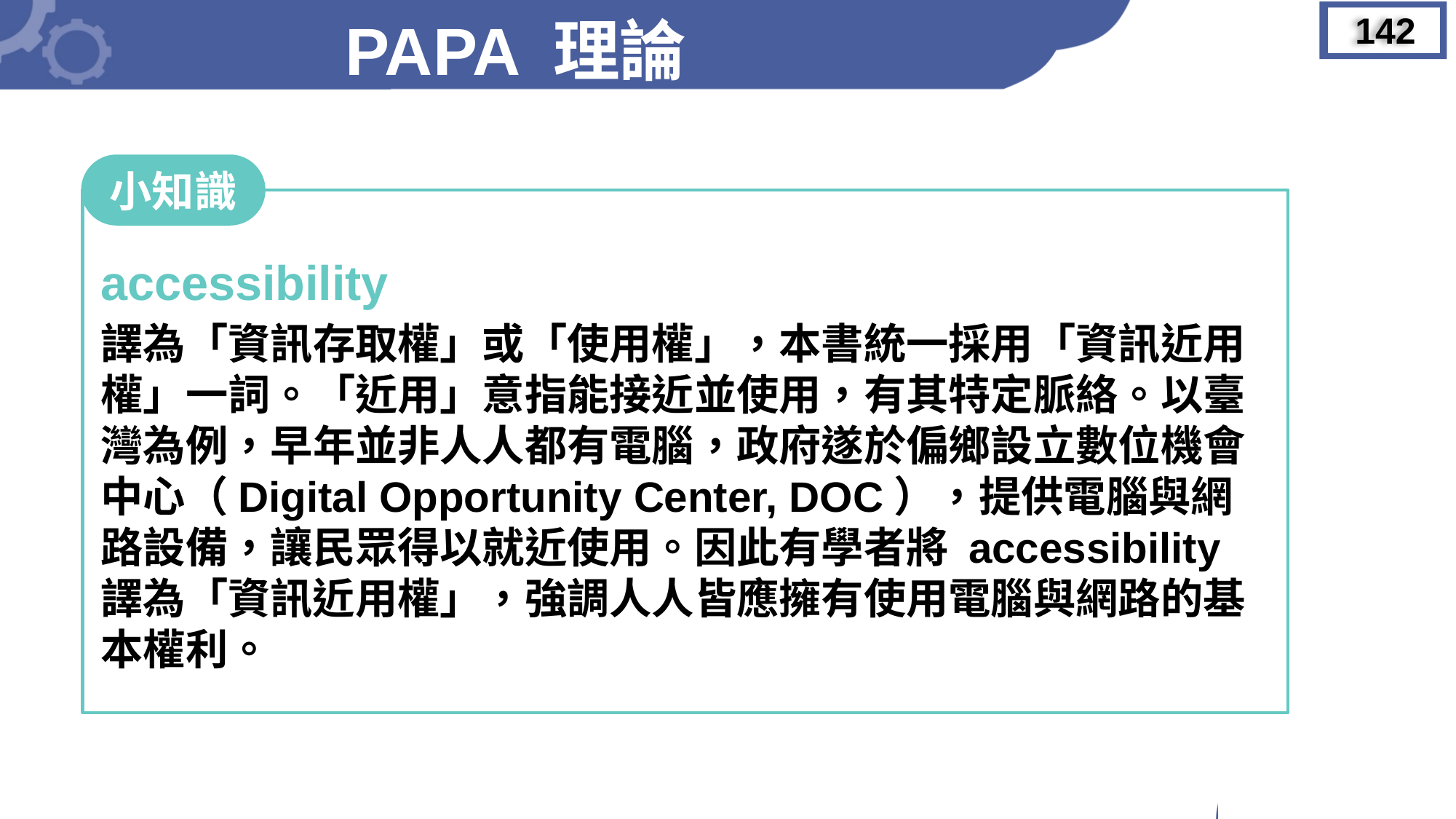

PAPA 理論
142
小知識

accessibility
譯為「資訊存取權」或「使用權」，本書統一採用「資訊近用權」一詞。「近用」意指能接近並使用，有其特定脈絡。以臺灣為例，早年並非人人都有電腦，政府遂於偏鄉設立數位機會中心（Digital Opportunity Center, DOC），提供電腦與網路設備，讓民眾得以就近使用。因此有學者將 accessibility 譯為「資訊近用權」，強調人人皆應擁有使用電腦與網路的基本權利。